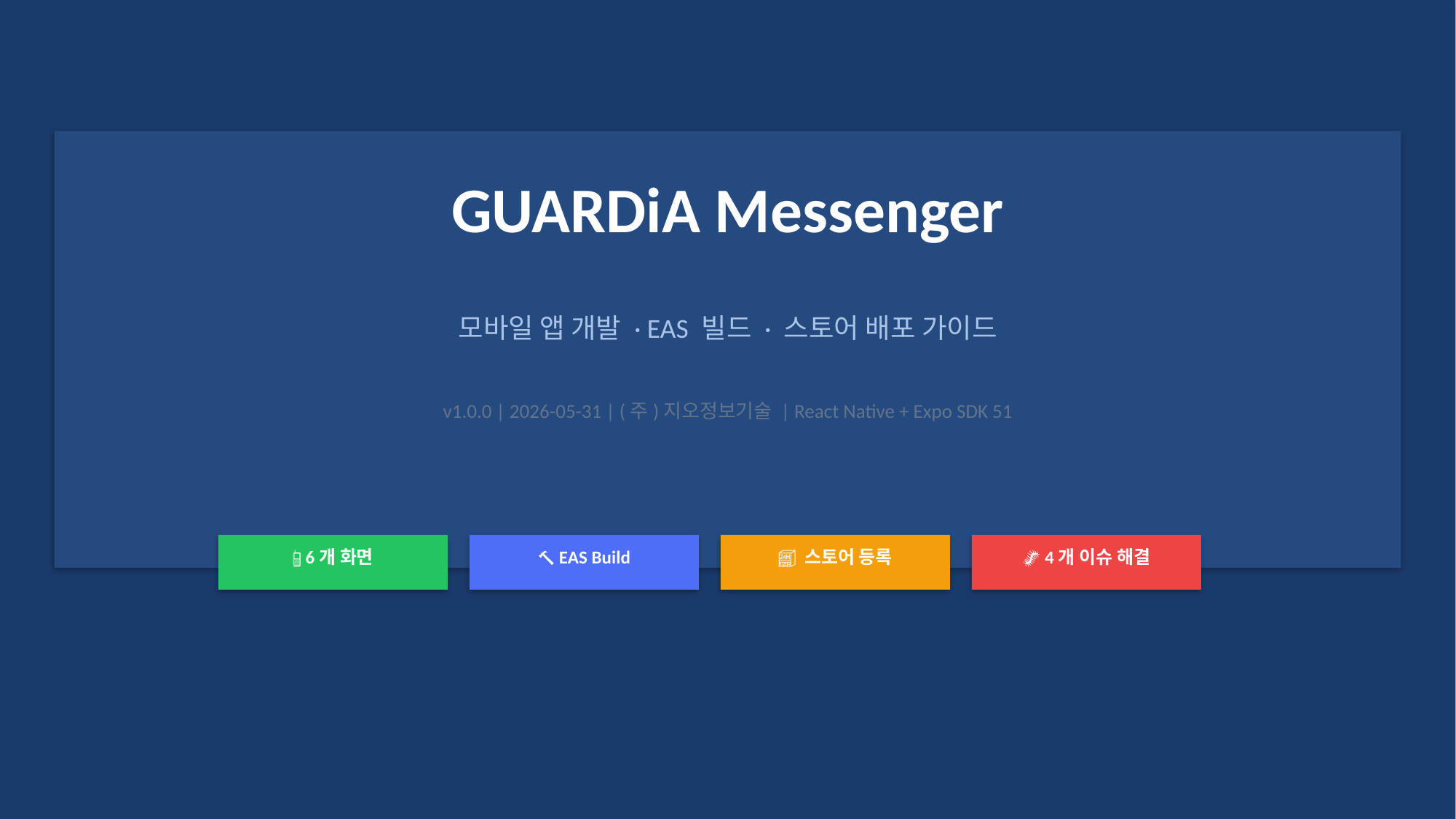

GUARDiA Messenger
모바일 앱 개발 · EAS 빌드 · 스토어 배포 가이드
v1.0.0 | 2026-05-31 | (주)지오정보기술 | React Native + Expo SDK 51

📱 6개 화면
🔨 EAS Build
🏪 스토어 등록
🐛 4개 이슈 해결